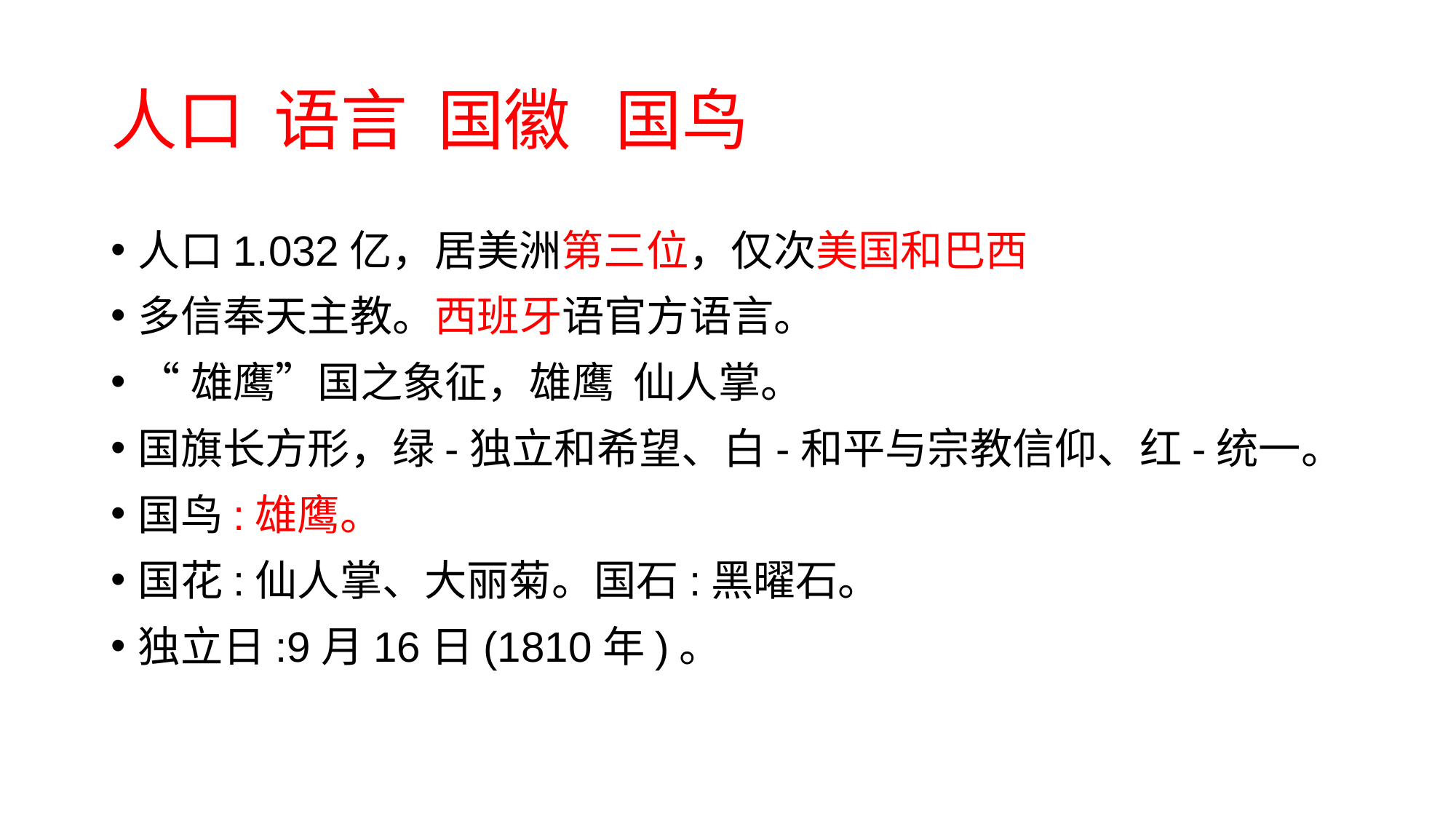

# 人口  语言  国徽   国鸟
人口1.032亿，居美洲第三位，仅次美国和巴西
多信奉天主教。西班牙语官方语言。
“雄鹰”国之象征，雄鹰  仙人掌。
国旗长方形，绿-独立和希望、白-和平与宗教信仰、红-统一。
国鸟:雄鹰。
国花:仙人掌、大丽菊。国石:黑曜石。
独立日:9月16日(1810年)。